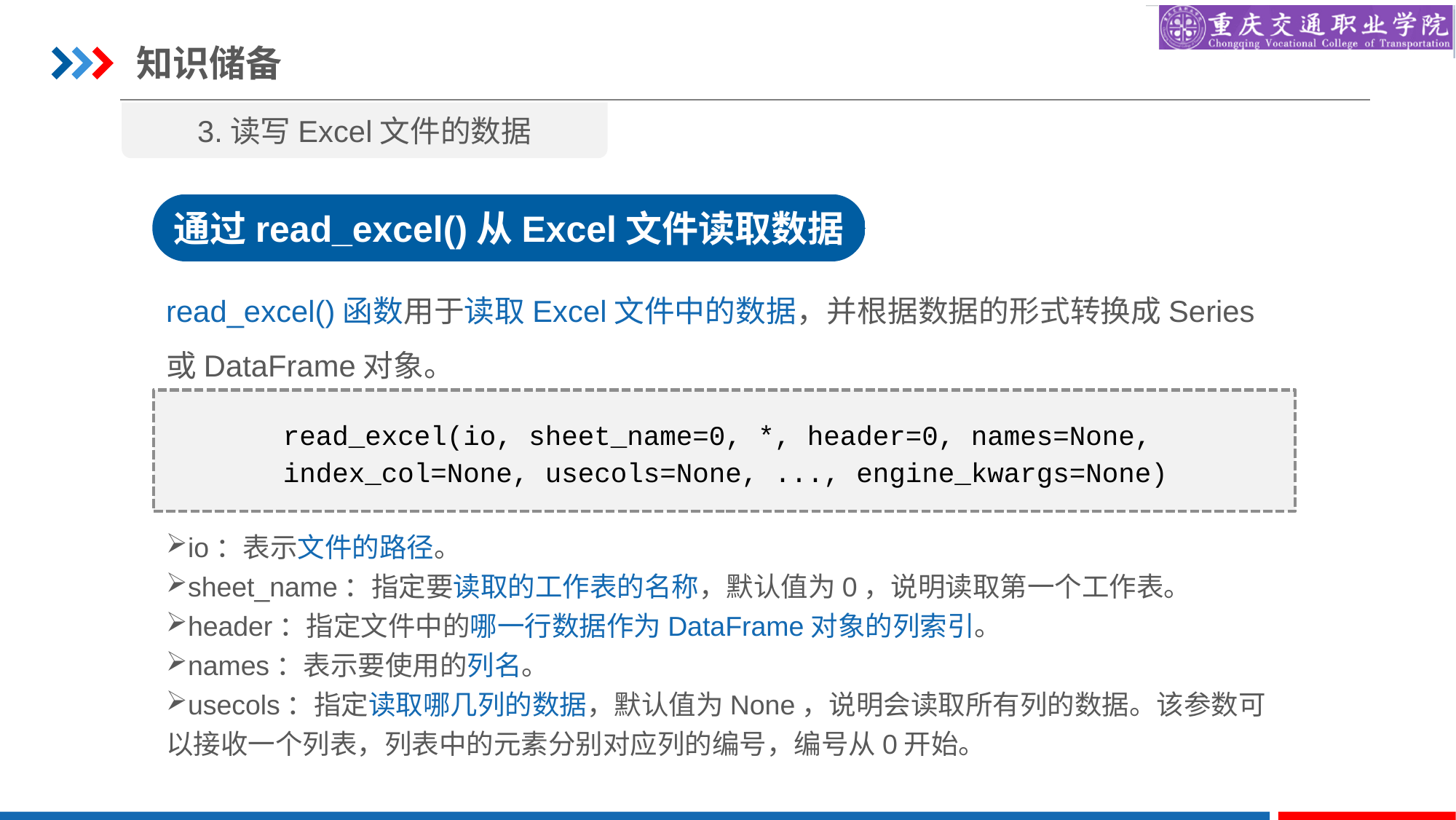

知识储备

3.读写Excel文件的数据
通过read_excel()从Excel文件读取数据
read_excel()函数用于读取Excel文件中的数据，并根据数据的形式转换成Series或DataFrame对象。

read_excel(io, sheet_name=0, *, header=0, names=None,
index_col=None, usecols=None, ..., engine_kwargs=None)
io：表示文件的路径。
sheet_name：指定要读取的工作表的名称，默认值为0，说明读取第一个工作表。
header：指定文件中的哪一行数据作为DataFrame对象的列索引。
names：表示要使用的列名。
usecols：指定读取哪几列的数据，默认值为None，说明会读取所有列的数据。该参数可以接收一个列表，列表中的元素分别对应列的编号，编号从0开始。